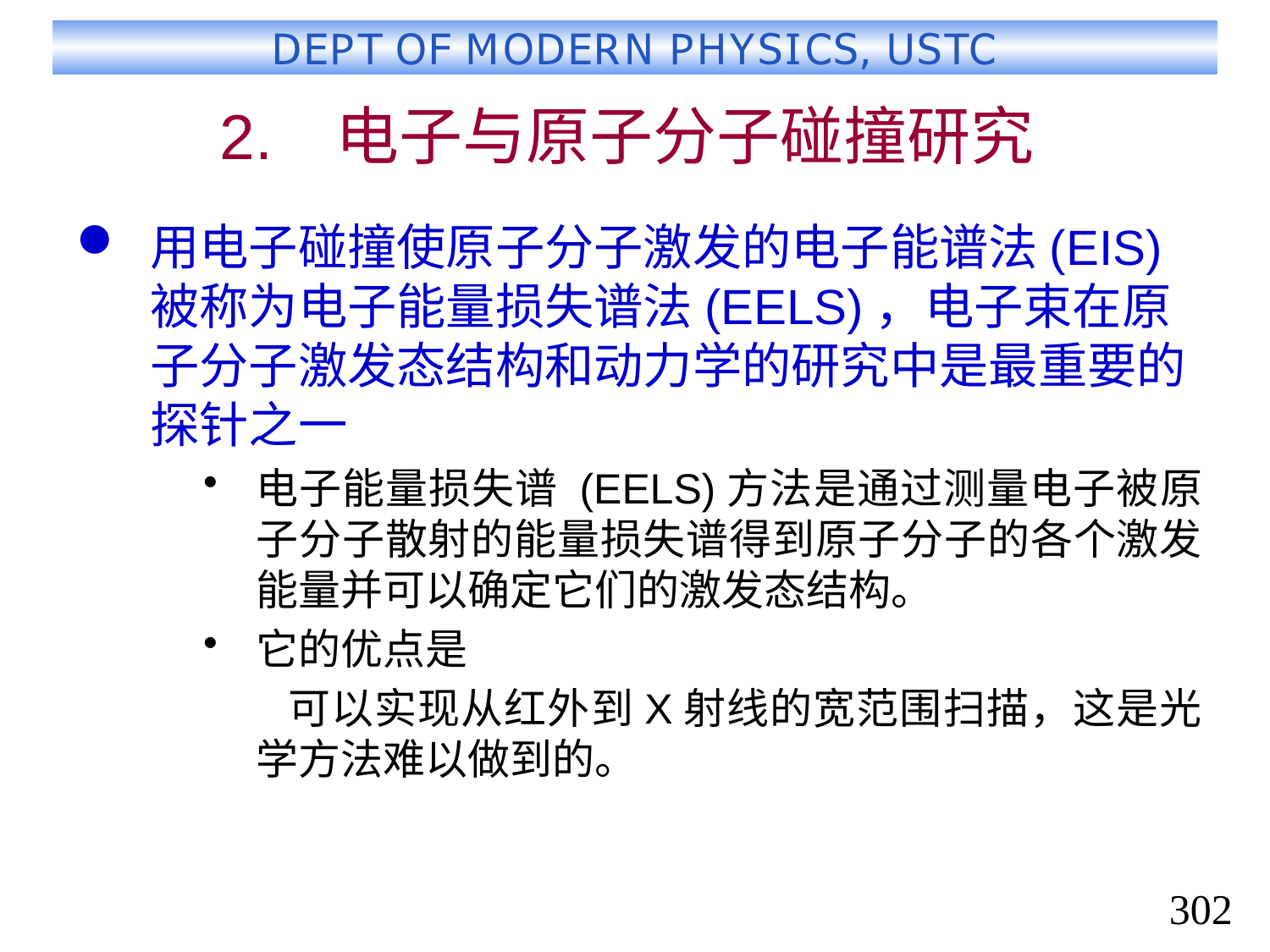

# 电子与原子分子碰撞研究
用电子碰撞使原子分子激发的电子能谱法(EIS)被称为电子能量损失谱法(EELS)，电子束在原子分子激发态结构和动力学的研究中是最重要的探针之一
电子能量损失谱 (EELS)方法是通过测量电子被原子分子散射的能量损失谱得到原子分子的各个激发能量并可以确定它们的激发态结构。
它的优点是
       可以实现从红外到X射线的宽范围扫描，这是光学方法难以做到的。